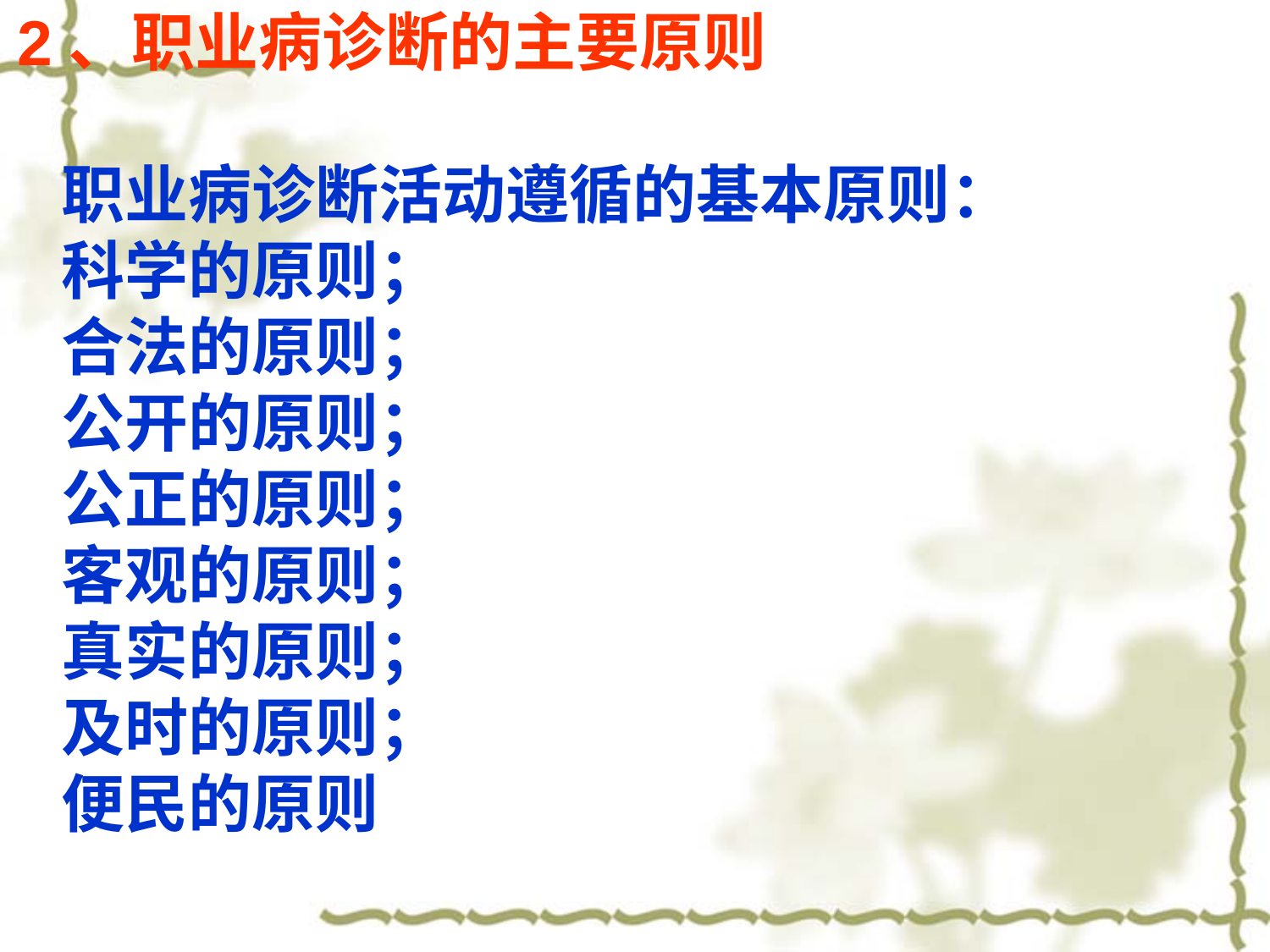

2、职业病诊断的主要原则

  职业病诊断活动遵循的基本原则：
  科学的原则；
  合法的原则；
  公开的原则；
  公正的原则；
  客观的原则；
  真实的原则；
  及时的原则；
  便民的原则